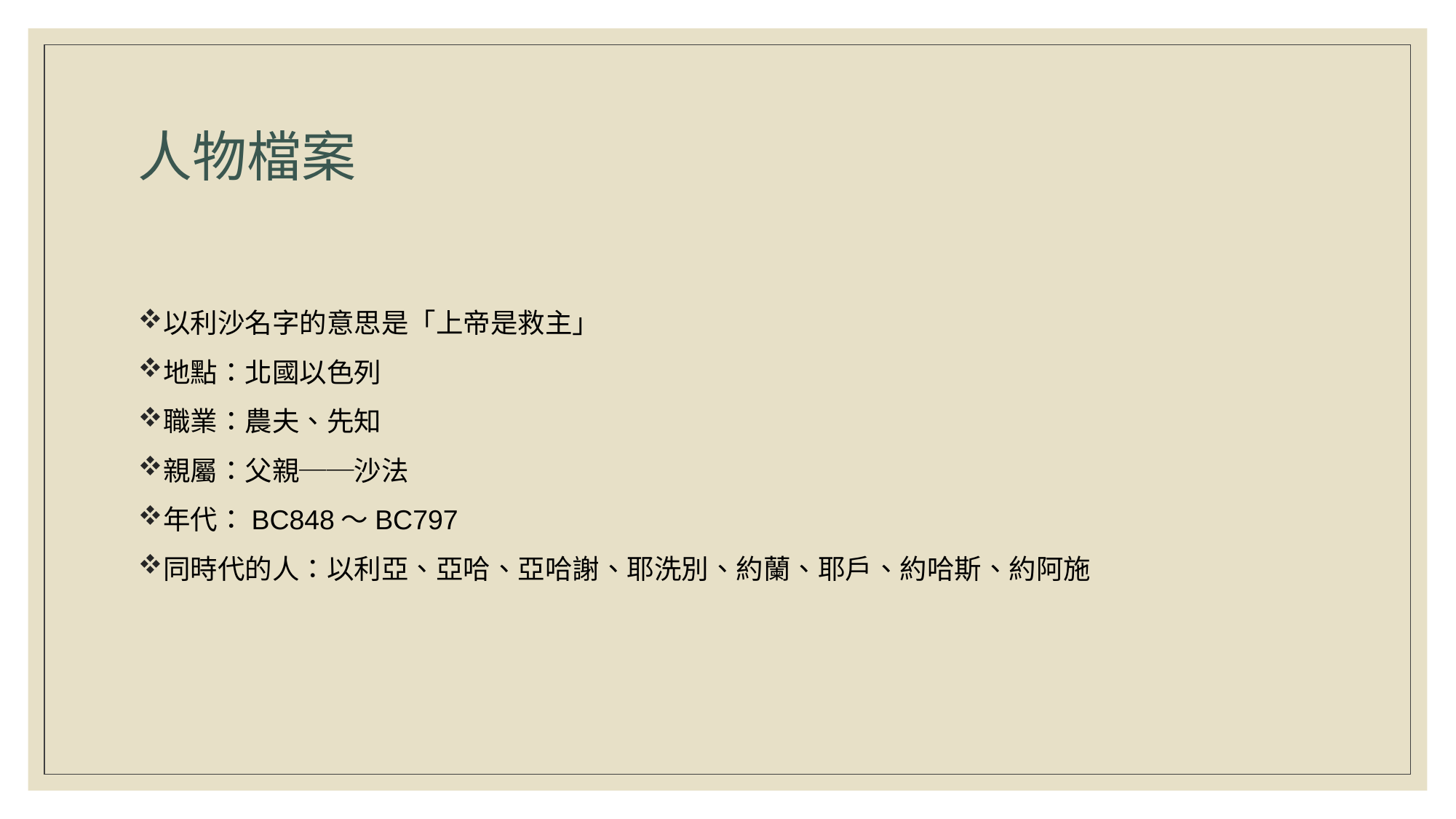

# 人物檔案

以利沙名字的意思是「上帝是救主」
地點：北國以色列
職業：農夫、先知
親屬：父親──沙法
年代：BC848～BC797
同時代的人：以利亞、亞哈、亞哈謝、耶洗別、約蘭、耶戶、約哈斯、約阿施